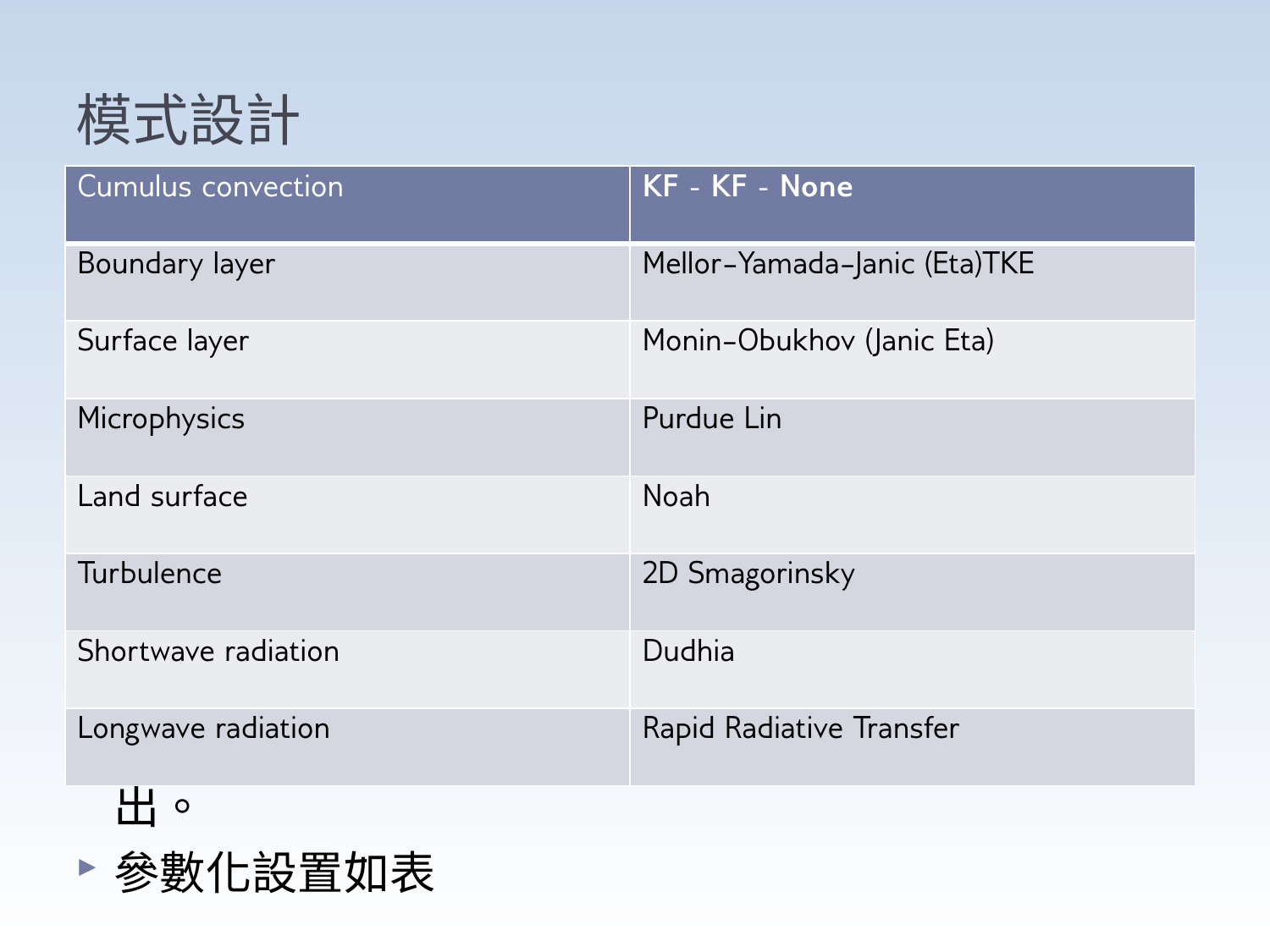

# 模式設計
| Cumulus convection | KF - KF - None |
| --- | --- |
| Boundary layer | Mellor–Yamada–Janic (Eta)TKE |
| Surface layer | Monin–Obukhov (Janic Eta) |
| Microphysics | Purdue Lin |
| Land surface | Noah |
| Turbulence | 2D Smagorinsky |
| Shortwave radiation | Dudhia |
| Longwave radiation | Rapid Radiative Transfer |
雖然具有了大量數據資料，但對於大氣內部孔的結構的理解仍然不夠完整，所以還需要進行模擬實驗對其作進一步的探討。

本次使用WRF進行模擬，版本為2.1.2
Domain為18km - 6km - 2km的one-way巢狀網格，垂直分層為53層

模式的初始場是使用ETA Model解析度為40km，時間從2004年7月31日run 12小時，並且每15分鐘輸出。
參數化設置如表